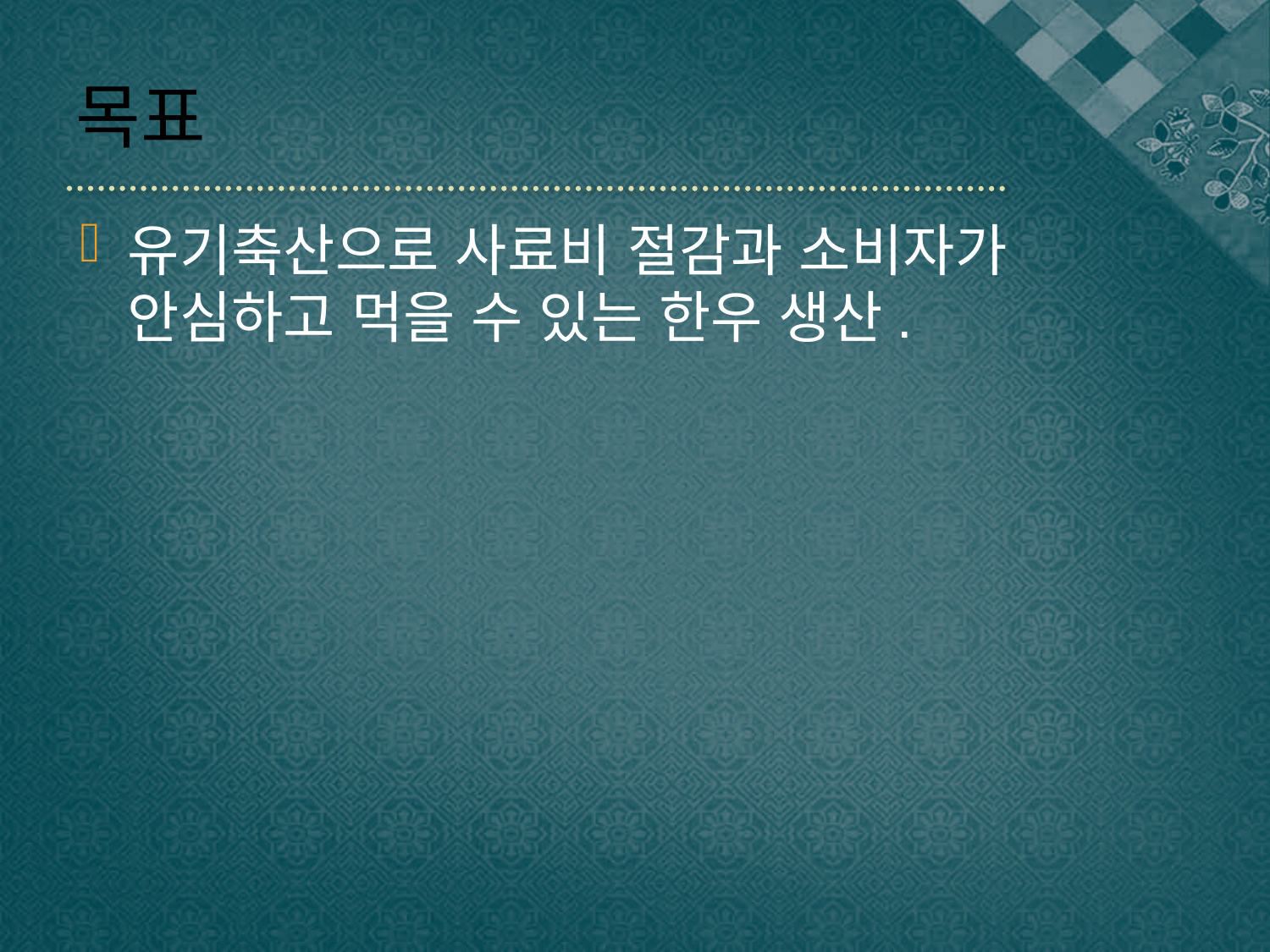

# 목표
유기축산으로 사료비 절감과 소비자가 안심하고 먹을 수 있는 한우 생산.